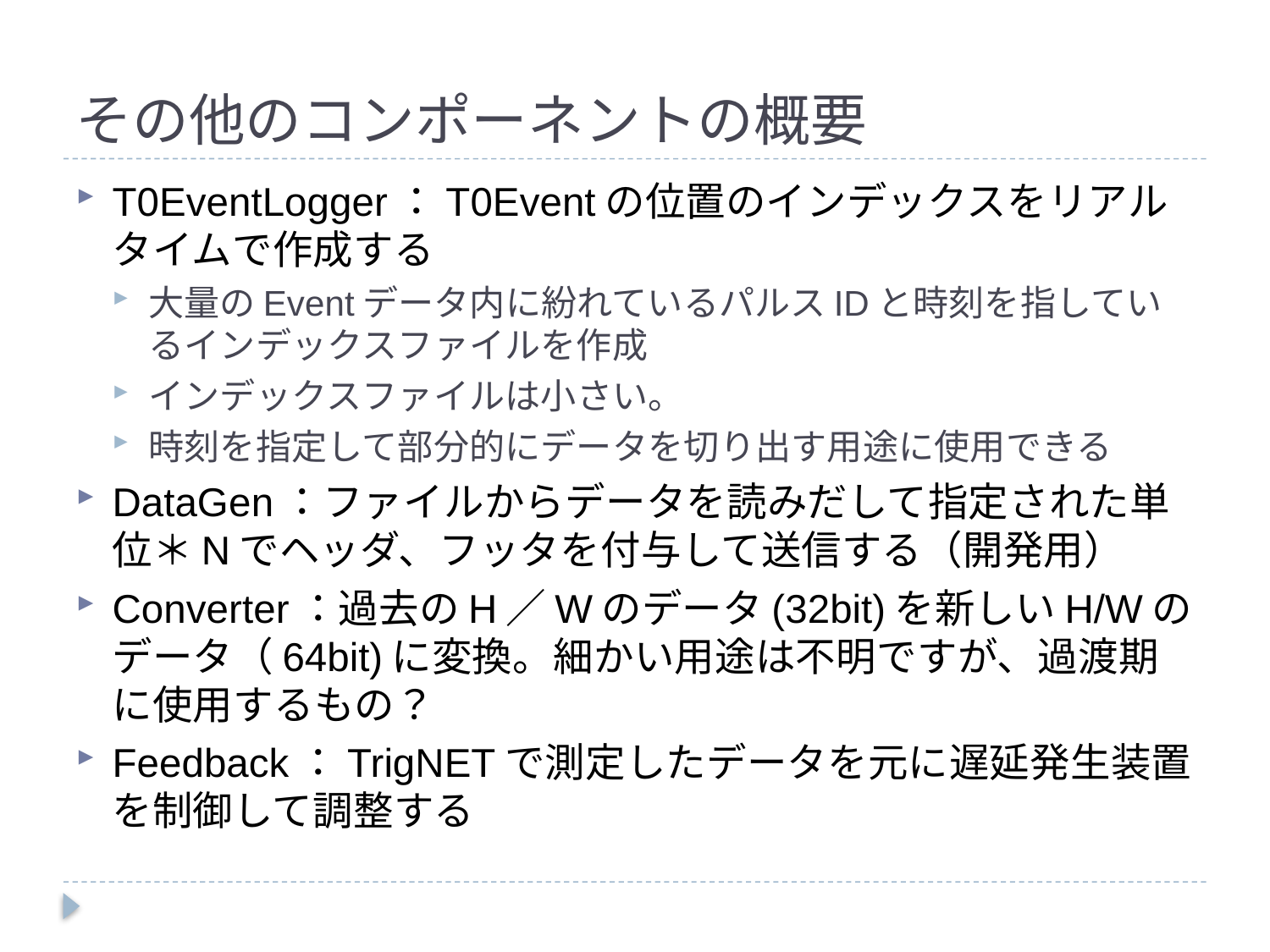

# その他のコンポーネントの概要
T0EventLogger：T0Eventの位置のインデックスをリアルタイムで作成する
大量のEventデータ内に紛れているパルスIDと時刻を指しているインデックスファイルを作成
インデックスファイルは小さい。
時刻を指定して部分的にデータを切り出す用途に使用できる
DataGen：ファイルからデータを読みだして指定された単位＊Nでヘッダ、フッタを付与して送信する（開発用）
Converter：過去のH／Wのデータ(32bit)を新しいH/Wのデータ（64bit)に変換。細かい用途は不明ですが、過渡期に使用するもの？
Feedback：TrigNETで測定したデータを元に遅延発生装置を制御して調整する